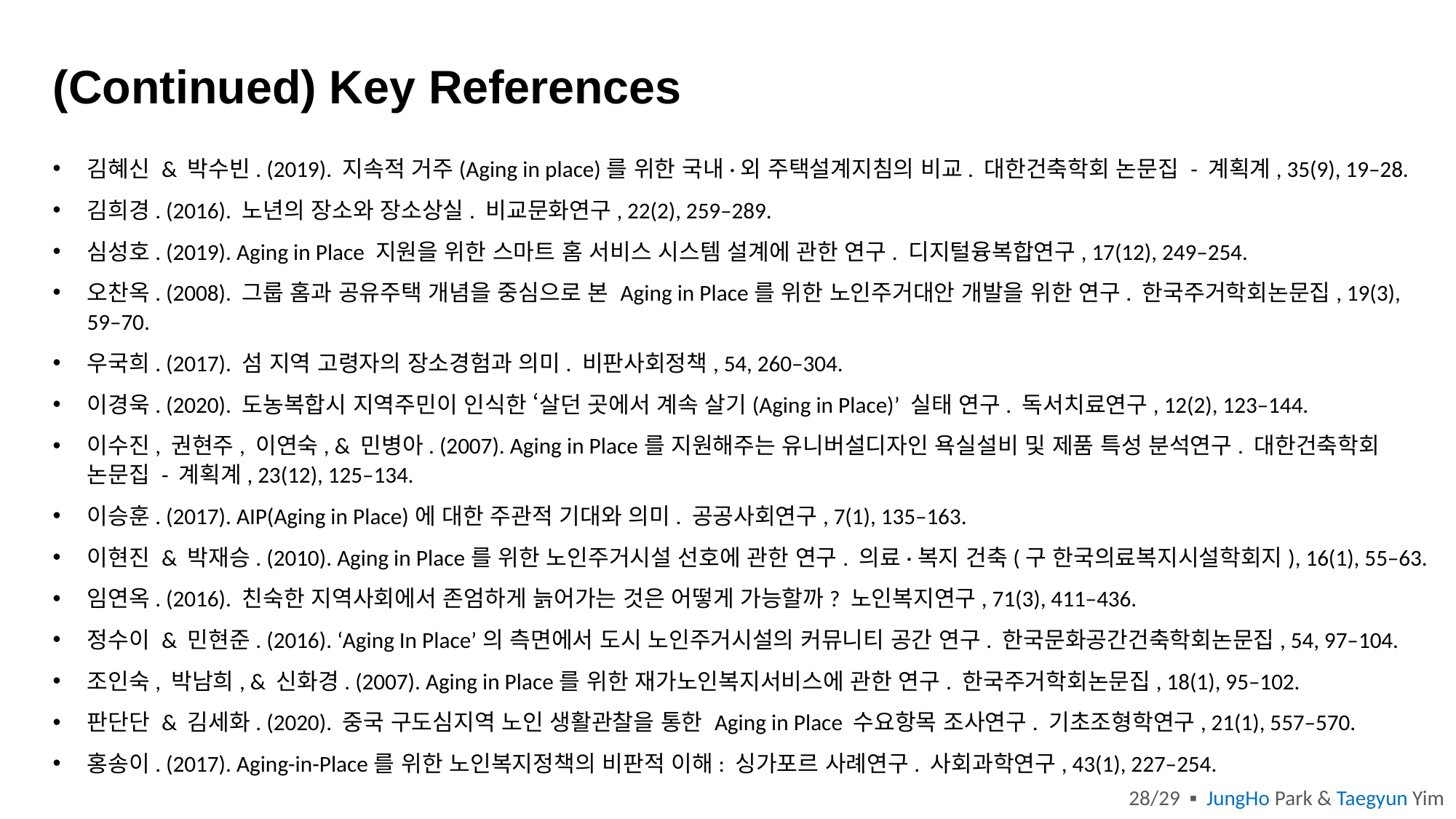

(Continued) Key References
김혜신 & 박수빈. (2019). 지속적 거주(Aging in place)를 위한 국내·외 주택설계지침의 비교. 대한건축학회 논문집 - 계획계, 35(9), 19–28.
김희경. (2016). 노년의 장소와 장소상실. 비교문화연구, 22(2), 259–289.
심성호. (2019). Aging in Place 지원을 위한 스마트 홈 서비스 시스템 설계에 관한 연구. 디지털융복합연구, 17(12), 249–254.
오찬옥. (2008). 그룹 홈과 공유주택 개념을 중심으로 본 Aging in Place를 위한 노인주거대안 개발을 위한 연구. 한국주거학회논문집, 19(3), 59–70.
우국희. (2017). 섬 지역 고령자의 장소경험과 의미. 비판사회정책, 54, 260–304.
이경욱. (2020). 도농복합시 지역주민이 인식한 ‘살던 곳에서 계속 살기(Aging in Place)’ 실태 연구. 독서치료연구, 12(2), 123–144.
이수진, 권현주, 이연숙, & 민병아. (2007). Aging in Place를 지원해주는 유니버설디자인 욕실설비 및 제품 특성 분석연구. 대한건축학회 논문집 - 계획계, 23(12), 125–134.
이승훈. (2017). AIP(Aging in Place)에 대한 주관적 기대와 의미. 공공사회연구, 7(1), 135–163.
이현진 & 박재승. (2010). Aging in Place를 위한 노인주거시설 선호에 관한 연구. 의료·복지 건축(구 한국의료복지시설학회지), 16(1), 55–63.
임연옥. (2016). 친숙한 지역사회에서 존엄하게 늙어가는 것은 어떻게 가능할까? 노인복지연구, 71(3), 411–436.
정수이 & 민현준. (2016). ‘Aging In Place’의 측면에서 도시 노인주거시설의 커뮤니티 공간 연구. 한국문화공간건축학회논문집, 54, 97–104.
조인숙, 박남희, & 신화경. (2007). Aging in Place를 위한 재가노인복지서비스에 관한 연구. 한국주거학회논문집, 18(1), 95–102.
판단단 & 김세화. (2020). 중국 구도심지역 노인 생활관찰을 통한 Aging in Place 수요항목 조사연구. 기초조형학연구, 21(1), 557–570.
홍송이. (2017). Aging-in-Place를 위한 노인복지정책의 비판적 이해: 싱가포르 사례연구. 사회과학연구, 43(1), 227–254.
28/29  ▪  JungHo Park & Taegyun Yim